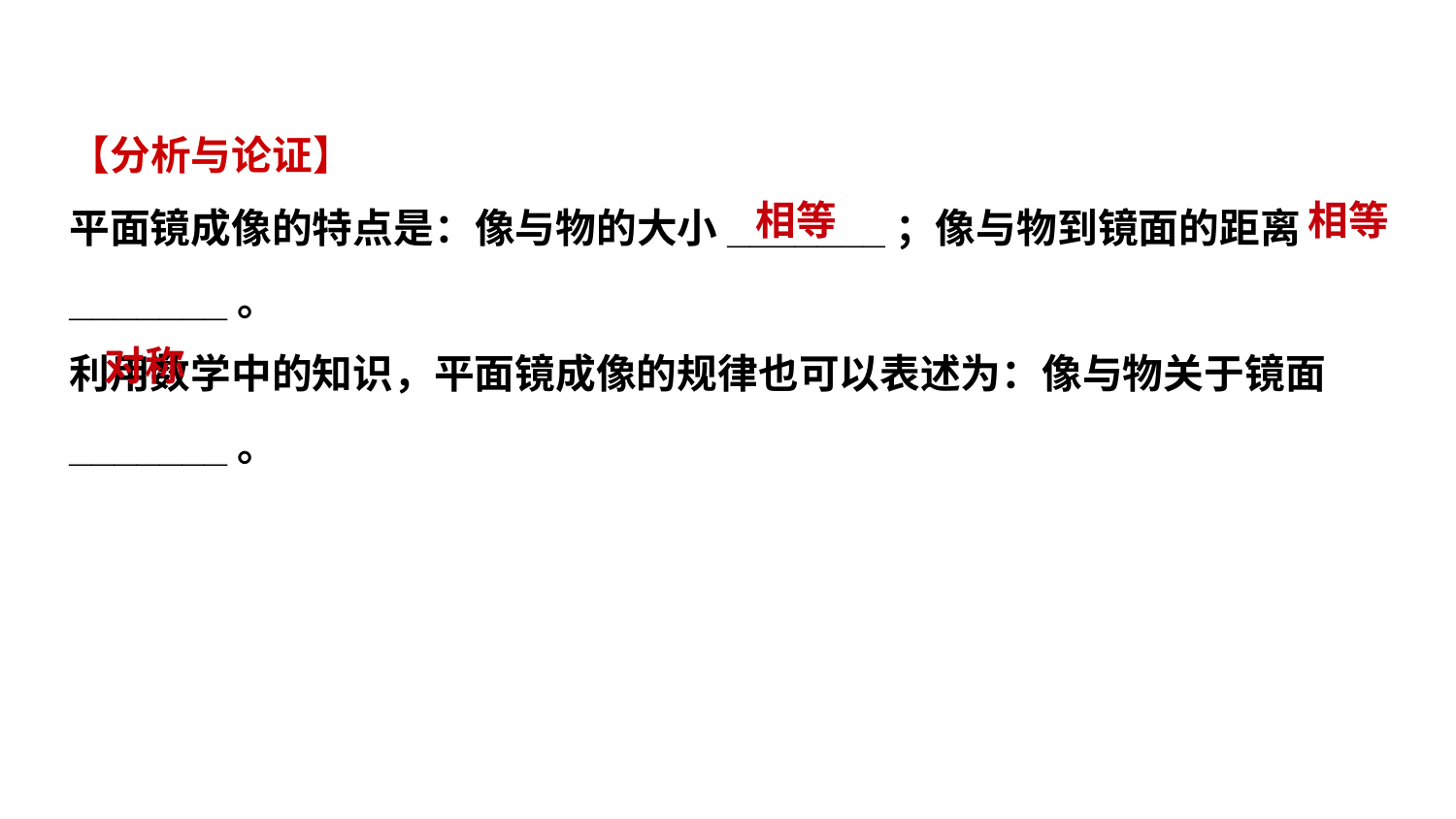

【分析与论证】
平面镜成像的特点是：像与物的大小_______；像与物到镜面的距离_______。
利用数学中的知识，平面镜成像的规律也可以表述为：像与物关于镜面
_______。
 相等
 相等
 对称